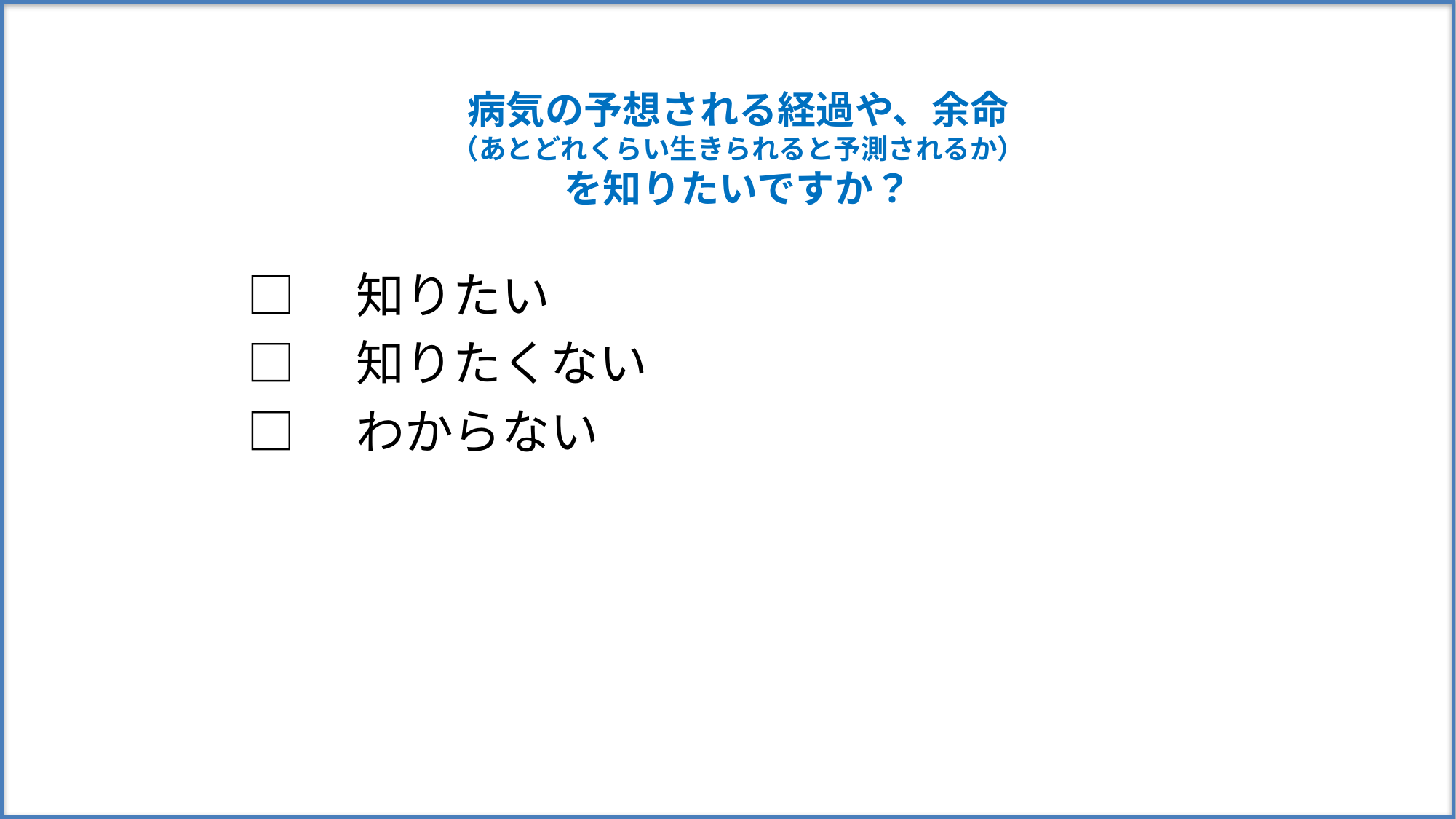

# 病気の予想される経過や、余命 （あとどれくらい生きられると予測されるか） を知りたいですか？

□　知りたい
□　知りたくない
□　わからない